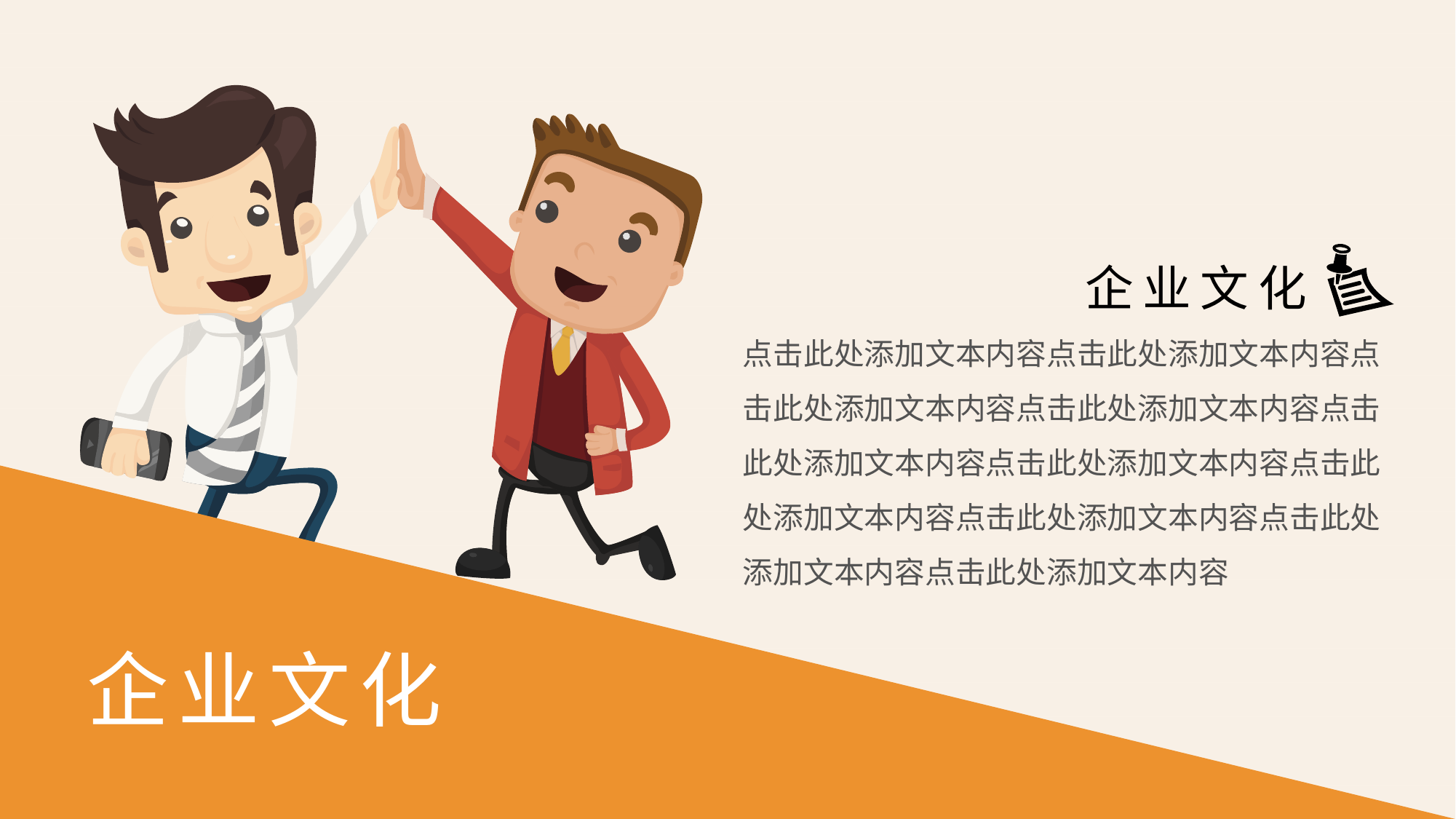

企业文化
点击此处添加文本内容点击此处添加文本内容点击此处添加文本内容点击此处添加文本内容点击此处添加文本内容点击此处添加文本内容点击此处添加文本内容点击此处添加文本内容点击此处添加文本内容点击此处添加文本内容

企业文化